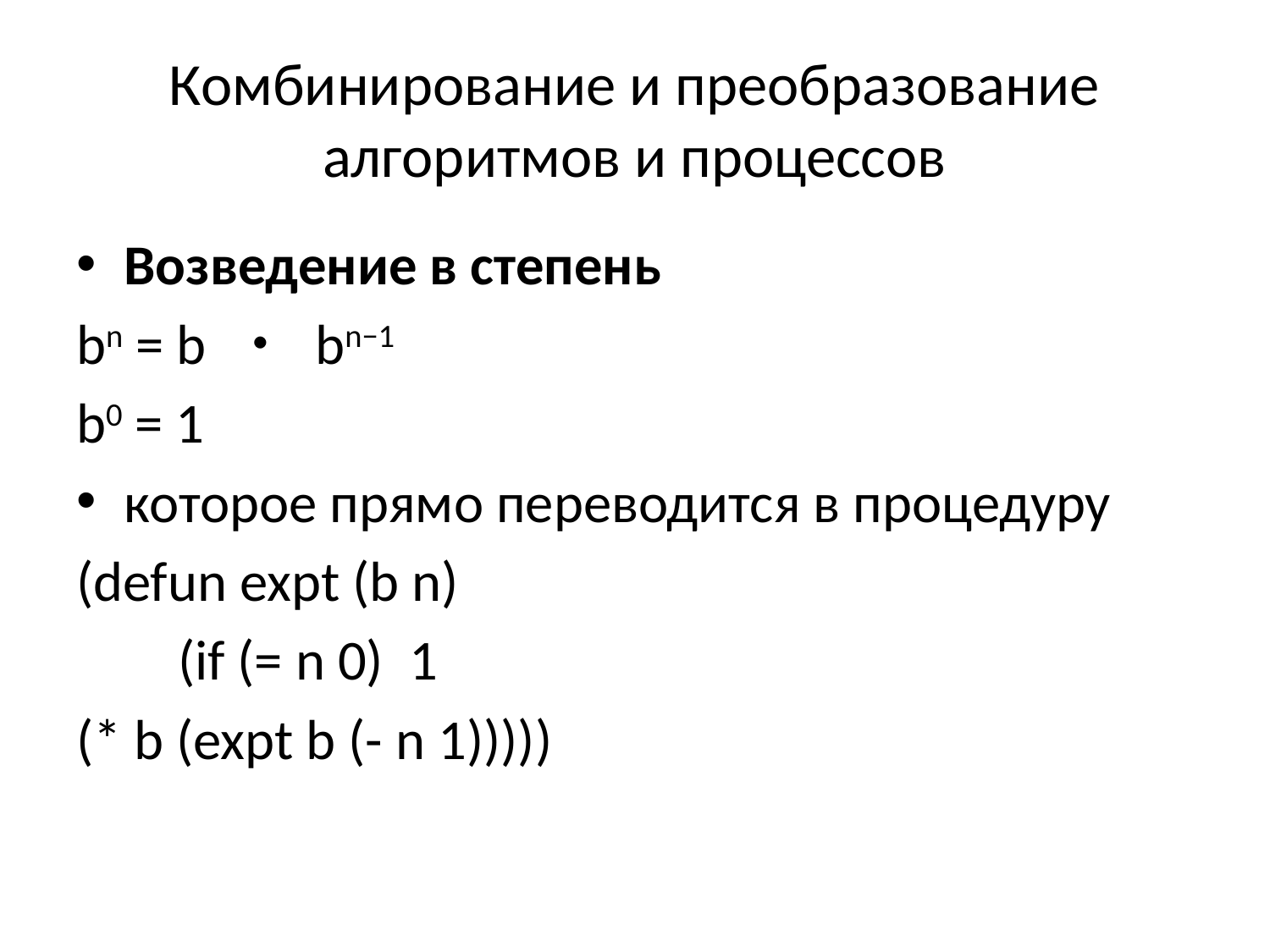

# Комбинирование и преобразование алгоритмов и процессов
Возведение в степень
bn = b ・ bn−1
b0 = 1
которое прямо переводится в процедуру
(defun expt (b n)
        (if (= n 0)  1
(* b (expt b (- n 1)))))